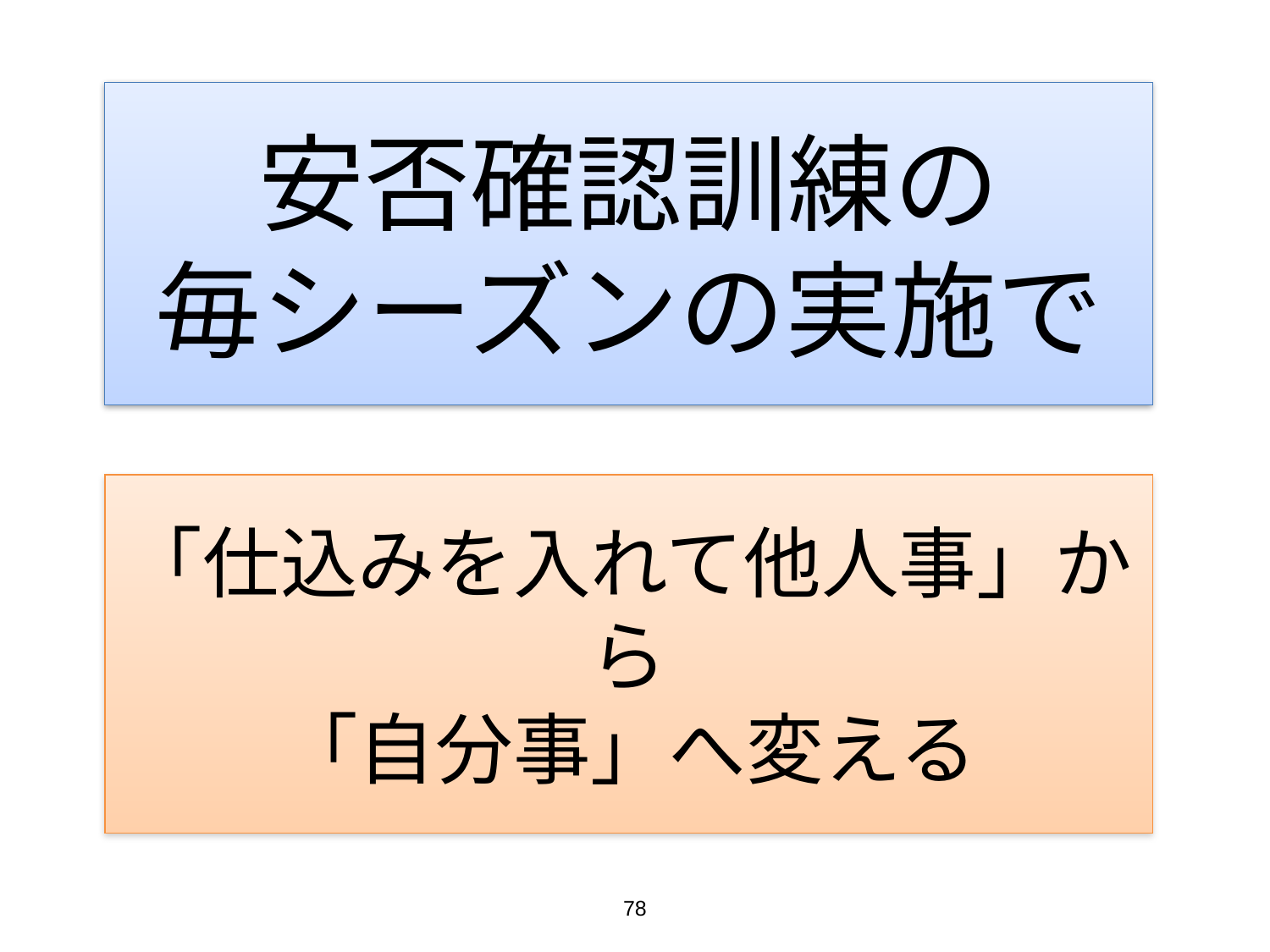

# 安否確認訓練の 毎シーズンの実施で
「仕込みを入れて他人事」から
「自分事」へ変える
78